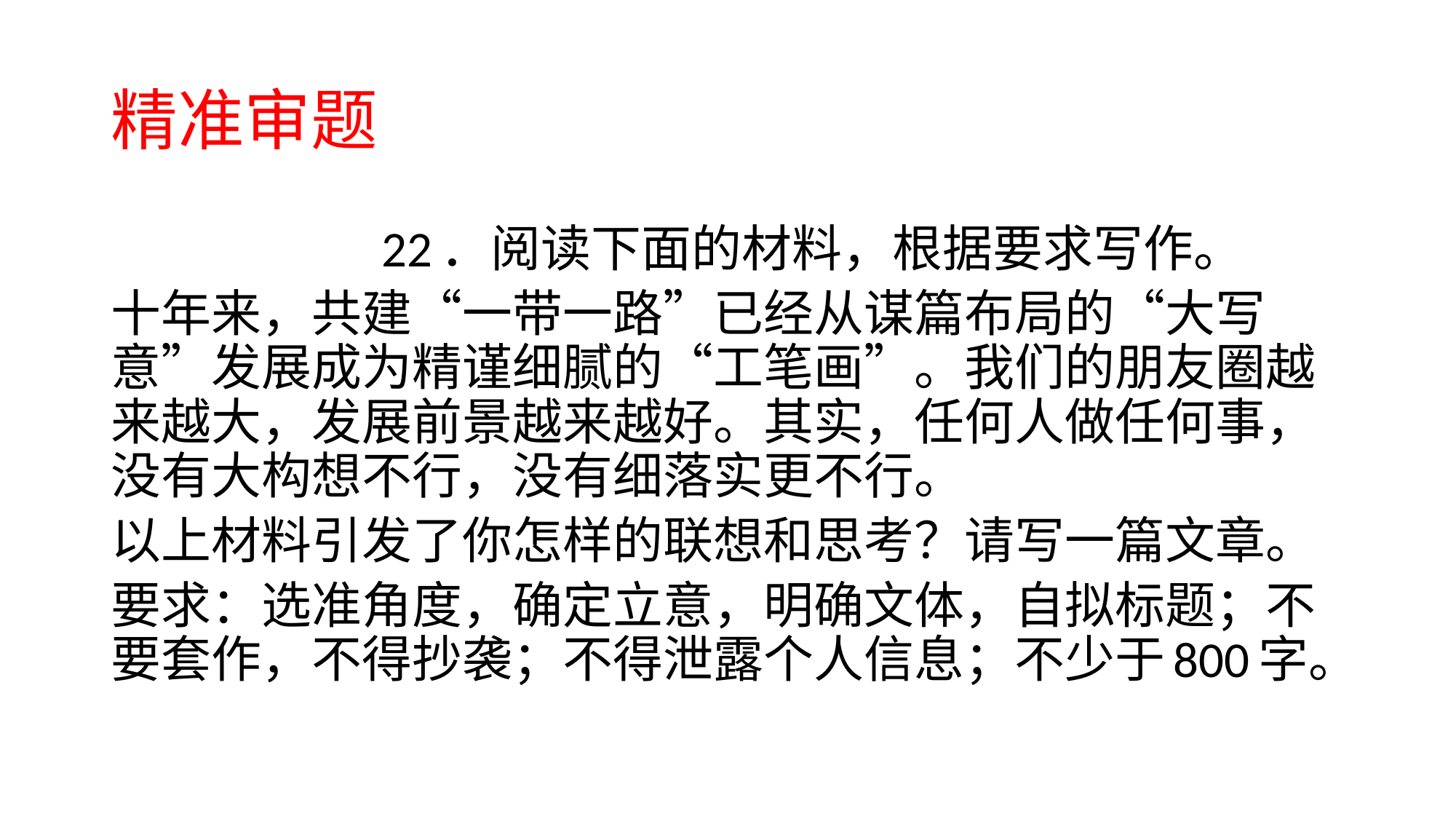

# 精准审题
                        22．阅读下面的材料，根据要求写作。
十年来，共建“一带一路”已经从谋篇布局的“大写意”发展成为精谨细腻的“工笔画”。我们的朋友圈越来越大，发展前景越来越好。其实，任何人做任何事，没有大构想不行，没有细落实更不行。
以上材料引发了你怎样的联想和思考？请写一篇文章。
要求：选准角度，确定立意，明确文体，自拟标题；不要套作，不得抄袭；不得泄露个人信息；不少于800字。